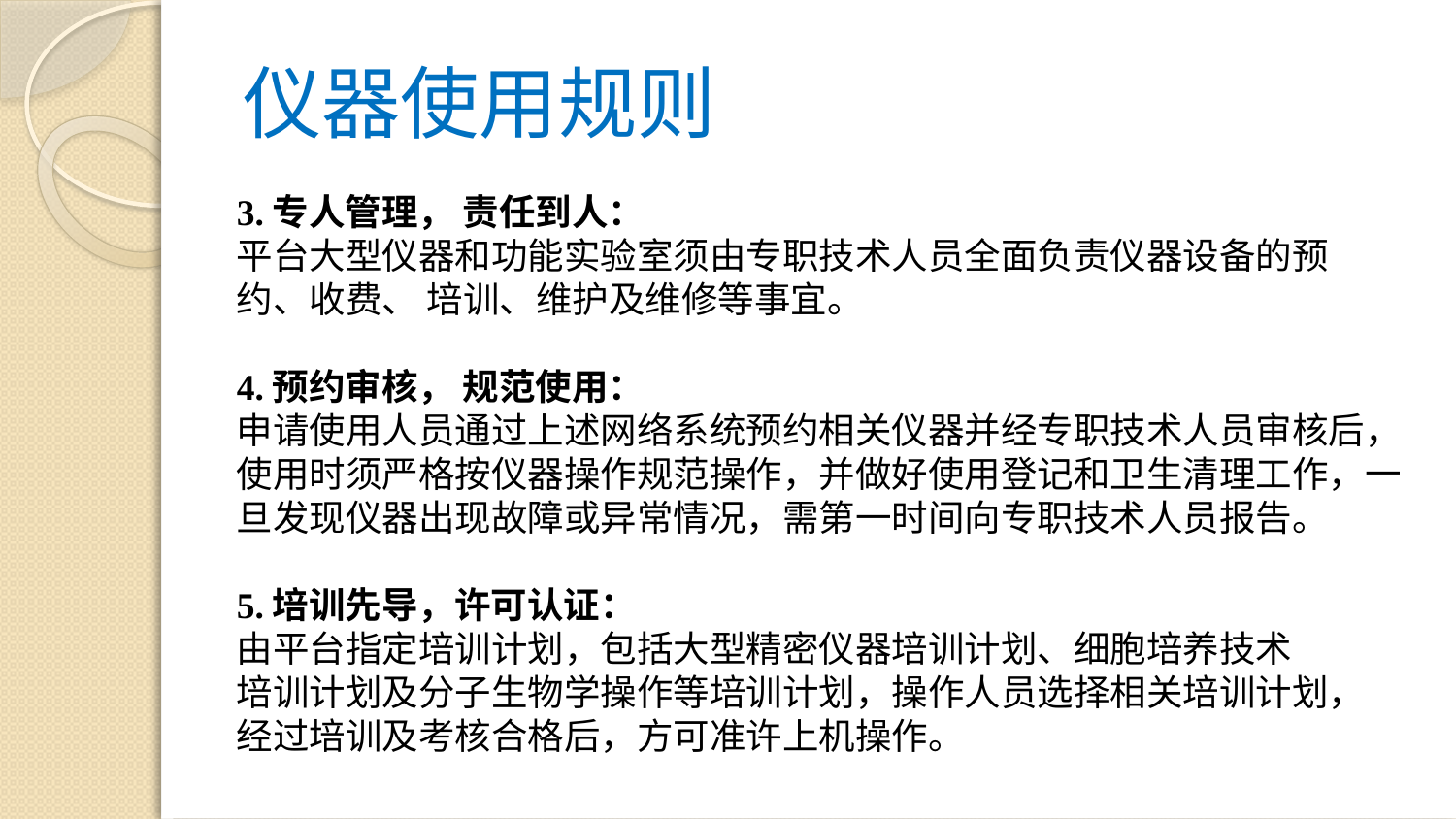

# 仪器使用规则
3.专人管理， 责任到人：
平台大型仪器和功能实验室须由专职技术人员全面负责仪器设备的预
约、收费、 培训、维护及维修等事宜。

4.预约审核， 规范使用：
申请使用人员通过上述网络系统预约相关仪器并经专职技术人员审核后，
使用时须严格按仪器操作规范操作，并做好使用登记和卫生清理工作，一
旦发现仪器出现故障或异常情况，需第一时间向专职技术人员报告。

5.培训先导，许可认证：
由平台指定培训计划，包括大型精密仪器培训计划、细胞培养技术
培训计划及分子生物学操作等培训计划，操作人员选择相关培训计划，
经过培训及考核合格后，方可准许上机操作。